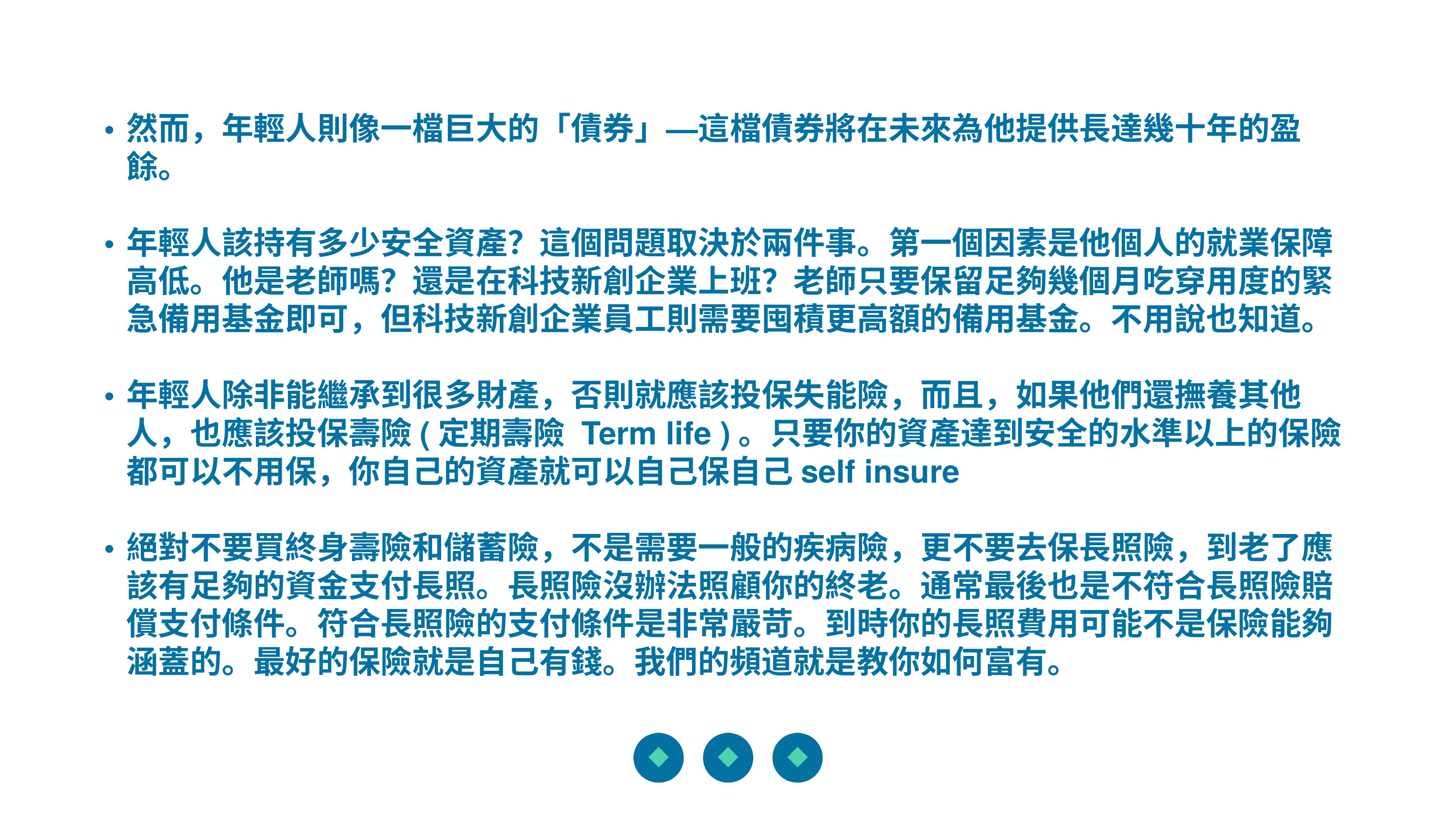

然而，年輕人則像一檔巨大的「債券」—這檔債券將在未來為他提供長達幾十年的盈餘。

年輕人該持有多少安全資產？這個問題取決於兩件事。第一個因素是他個人的就業保障高低。他是老師嗎？還是在科技新創企業上班？老師只要保留足夠幾個月吃穿用度的緊急備用基金即可，但科技新創企業員工則需要囤積更高額的備用基金。不用說也知道。

年輕人除非能繼承到很多財產，否則就應該投保失能險，而且，如果他們還撫養其他人，也應該投保壽險(定期壽險 Term life )。只要你的資產達到安全的水準以上的保險都可以不用保，你自己的資產就可以自己保自己self insure

絕對不要買終身壽險和儲蓄險，不是需要一般的疾病險，更不要去保長照險，到老了應該有足夠的資金支付長照。長照險沒辦法照顧你的終老。通常最後也是不符合長照險賠償支付條件。符合長照險的支付條件是非常嚴苛。到時你的長照費用可能不是保險能夠涵蓋的。最好的保險就是自己有錢。我們的頻道就是教你如何富有。